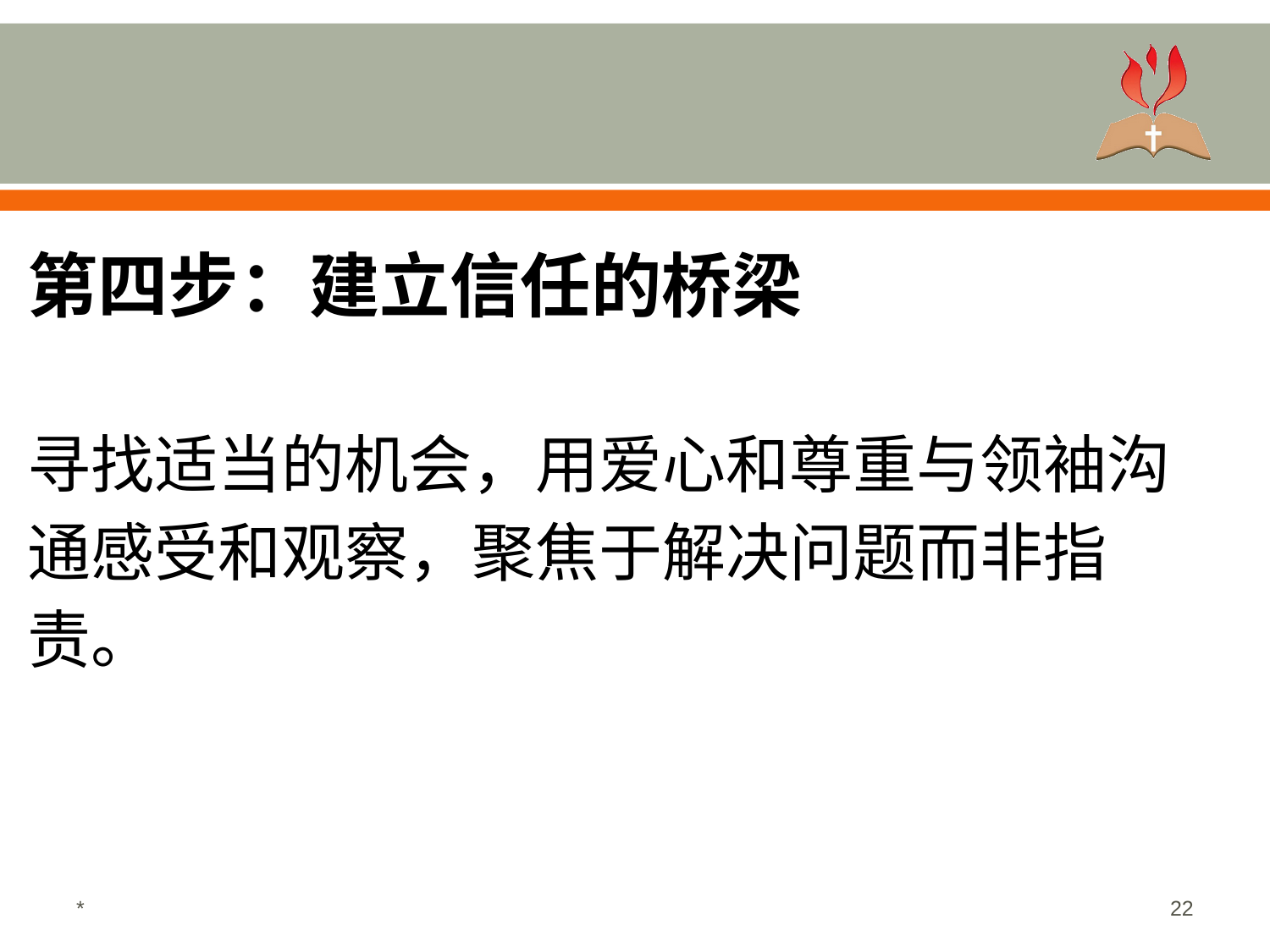

#
第四步：建立信任的桥梁

寻找适当的机会，用爱心和尊重与领袖沟通感受和观察，聚焦于解决问题而非指责。
*
22